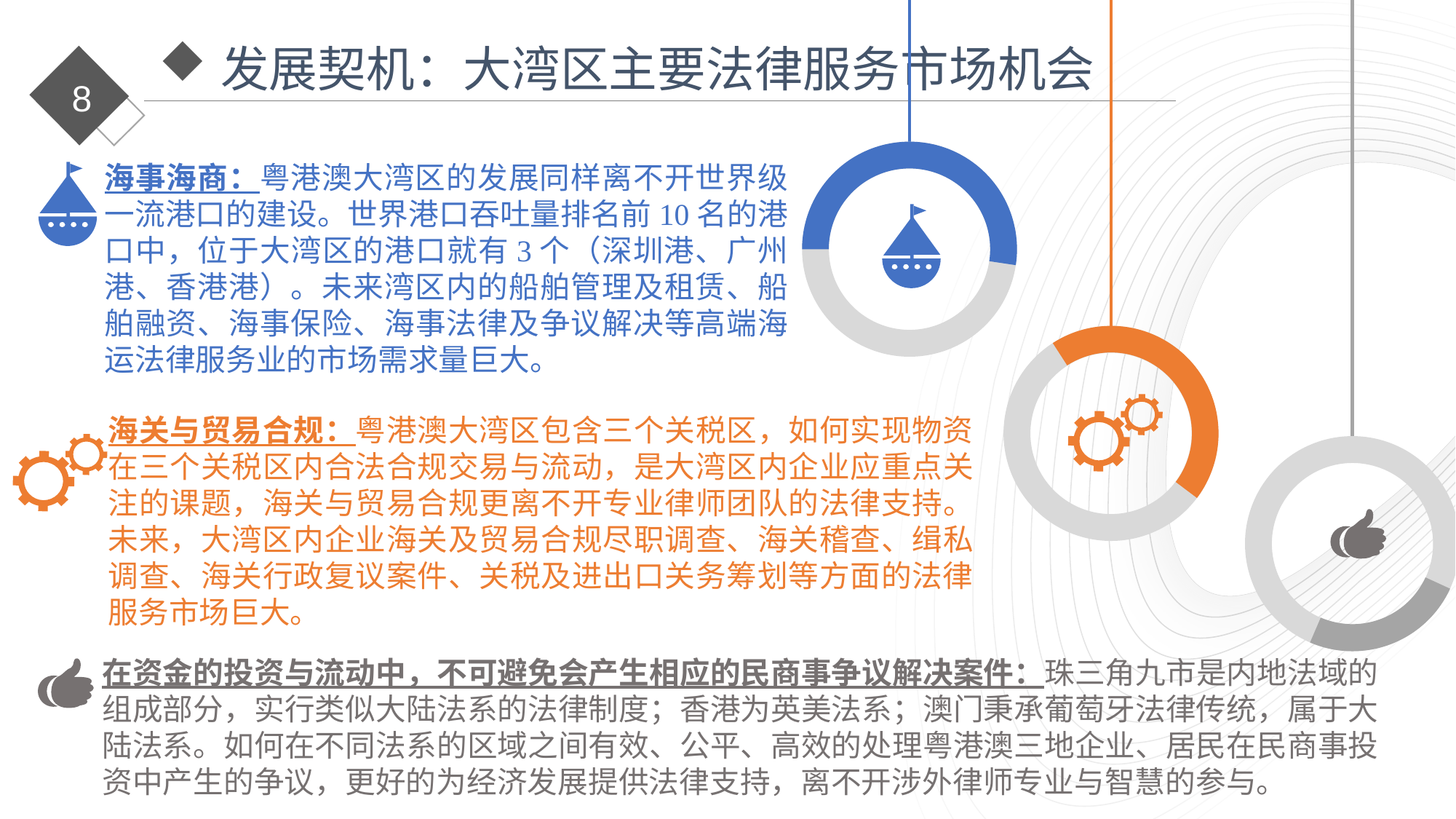

发展契机：大湾区主要法律服务市场机会

8

海事海商：粤港澳大湾区的发展同样离不开世界级一流港口的建设。世界港口吞吐量排名前10名的港口中，位于大湾区的港口就有3个（深圳港、广州港、香港港）。未来湾区内的船舶管理及租赁、船舶融资、海事保险、海事法律及争议解决等高端海运法律服务业的市场需求量巨大。

海关与贸易合规：粤港澳大湾区包含三个关税区，如何实现物资在三个关税区内合法合规交易与流动，是大湾区内企业应重点关注的课题，海关与贸易合规更离不开专业律师团队的法律支持。未来，大湾区内企业海关及贸易合规尽职调查、海关稽查、缉私调查、海关行政复议案件、关税及进出口关务筹划等方面的法律服务市场巨大。

在资金的投资与流动中，不可避免会产生相应的民商事争议解决案件：珠三角九市是内地法域的组成部分，实行类似大陆法系的法律制度；香港为英美法系；澳门秉承葡萄牙法律传统，属于大陆法系。如何在不同法系的区域之间有效、公平、高效的处理粤港澳三地企业、居民在民商事投资中产生的争议，更好的为经济发展提供法律支持，离不开涉外律师专业与智慧的参与。